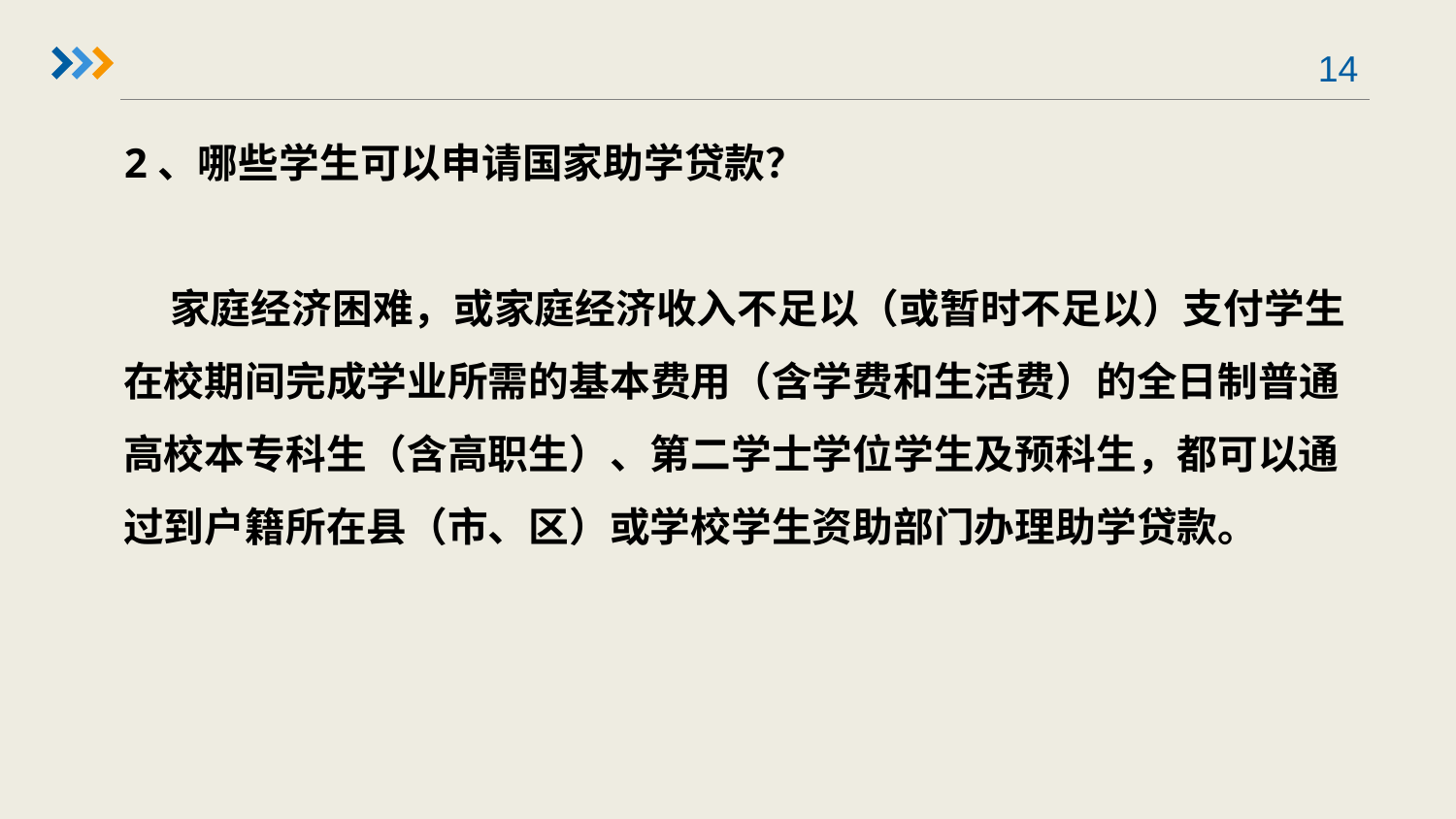

2、哪些学生可以申请国家助学贷款？
    家庭经济困难，或家庭经济收入不足以（或暂时不足以）支付学生在校期间完成学业所需的基本费用（含学费和生活费）的全日制普通高校本专科生（含高职生）、第二学士学位学生及预科生，都可以通过到户籍所在县（市、区）或学校学生资助部门办理助学贷款。